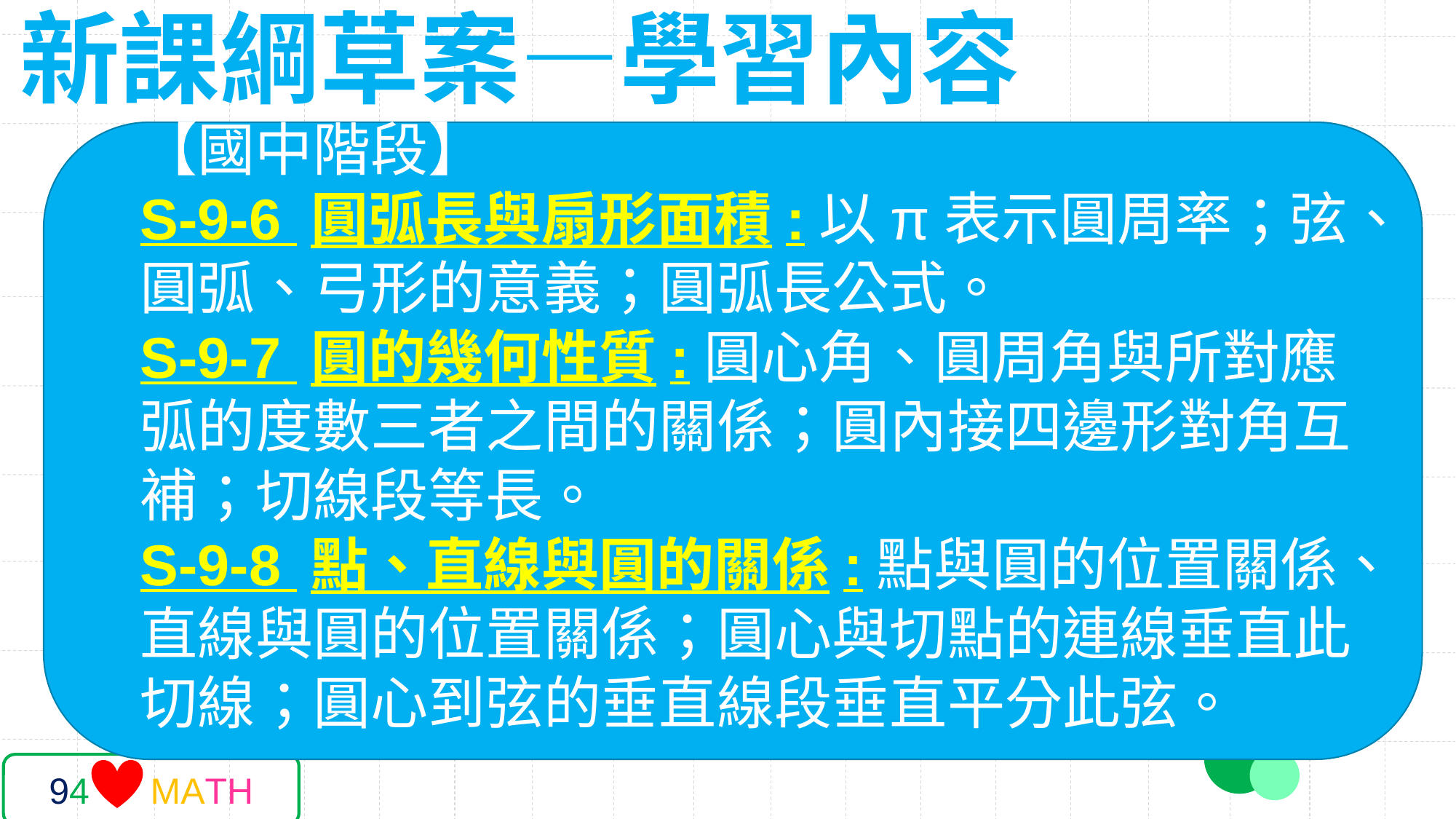

新課綱草案—學習內容
【國中階段】
S-9-6 圓弧長與扇形面積:以π表示圓周率；弦、圓弧、弓形的意義；圓弧長公式。
S-9-7 圓的幾何性質:圓心角、圓周角與所對應弧的度數三者之間的關係；圓內接四邊形對角互補；切線段等長。
S-9-8 點、直線與圓的關係:點與圓的位置關係、直線與圓的位置關係；圓心與切點的連線垂直此切線；圓心到弦的垂直線段垂直平分此弦。

94      MATH